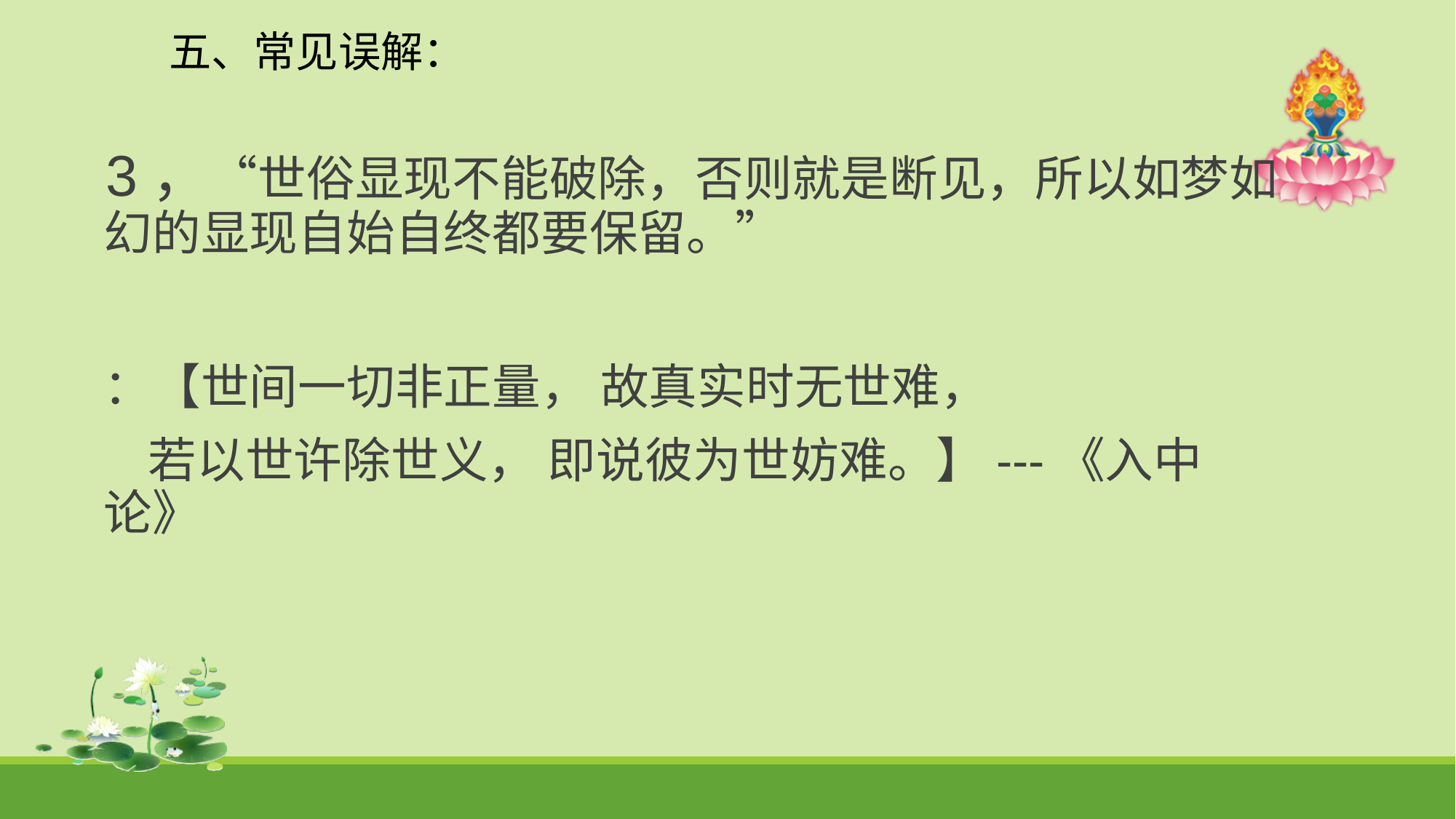

五、常见误解：
3，“世俗显现不能破除，否则就是断见，所以如梦如幻的显现自始自终都要保留。”

：【世间一切非正量， 故真实时无世难，
   若以世许除世义， 即说彼为世妨难。】---《入中论》